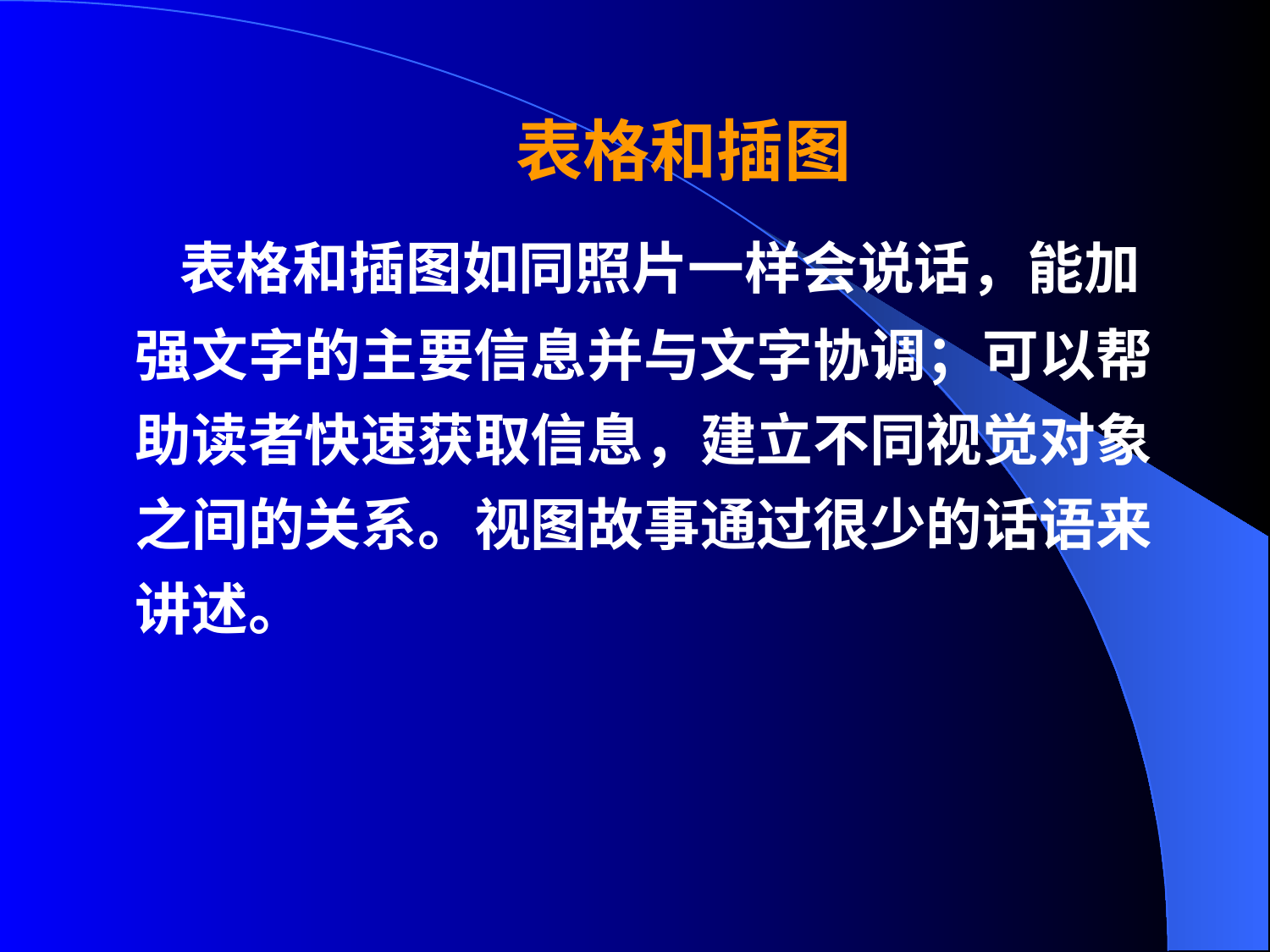

表格和插图
     表格和插图如同照片一样会说话，能加强文字的主要信息并与文字协调；可以帮助读者快速获取信息，建立不同视觉对象之间的关系。视图故事通过很少的话语来讲述。